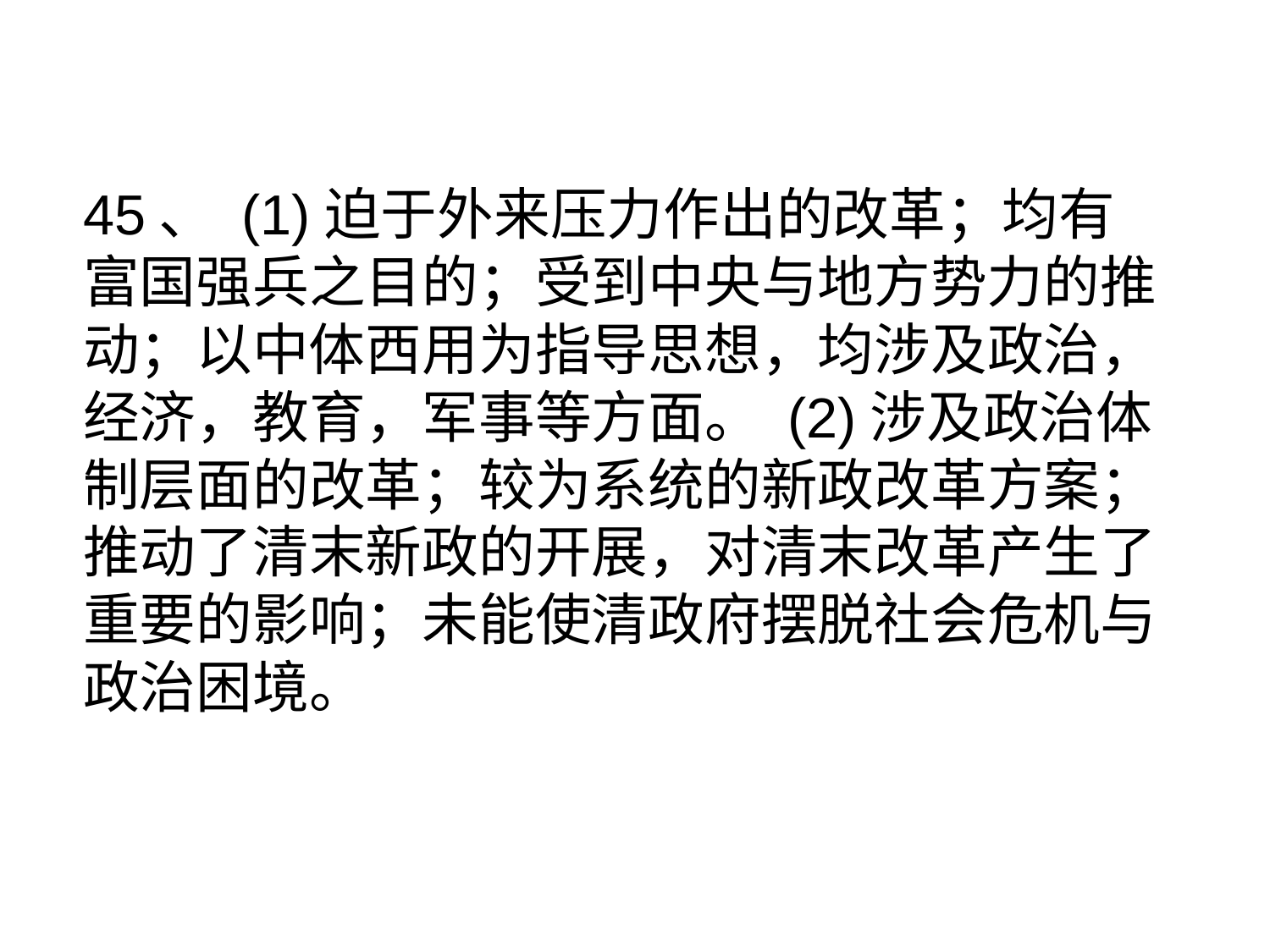

45、 (1)迫于外来压力作出的改革；均有富国强兵之目的；受到中央与地方势力的推动；以中体西用为指导思想，均涉及政治，经济，教育，军事等方面。 (2)涉及政治体制层面的改革；较为系统的新政改革方案；推动了清末新政的开展，对清末改革产生了重要的影响；未能使清政府摆脱社会危机与政治困境。